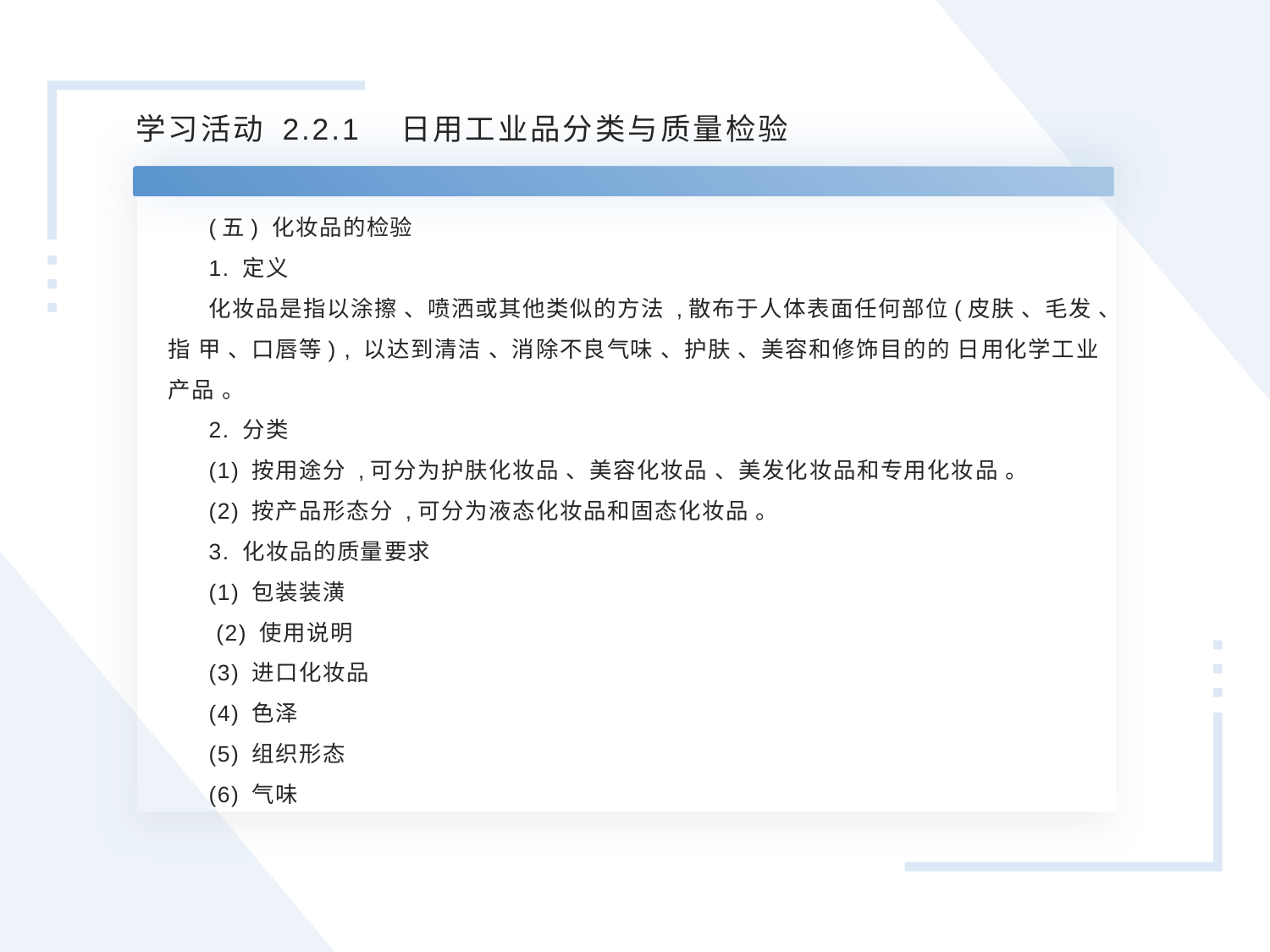

学习活动 2.2.1   日用工业品分类与质量检验

(五) 化妆品的检验
1. 定义
化妆品是指以涂擦 、喷洒或其他类似的方法 ,散布于人体表面任何部位(皮肤 、毛发 、指 甲 、口唇等) , 以达到清洁 、消除不良气味 、护肤 、美容和修饰目的的 日用化学工业产品 。
2. 分类
(1) 按用途分 ,可分为护肤化妆品 、美容化妆品 、美发化妆品和专用化妆品 。
(2) 按产品形态分 ,可分为液态化妆品和固态化妆品 。
3. 化妆品的质量要求
(1) 包装装潢
 (2) 使用说明
(3) 进口化妆品
(4) 色泽
(5) 组织形态
(6) 气味